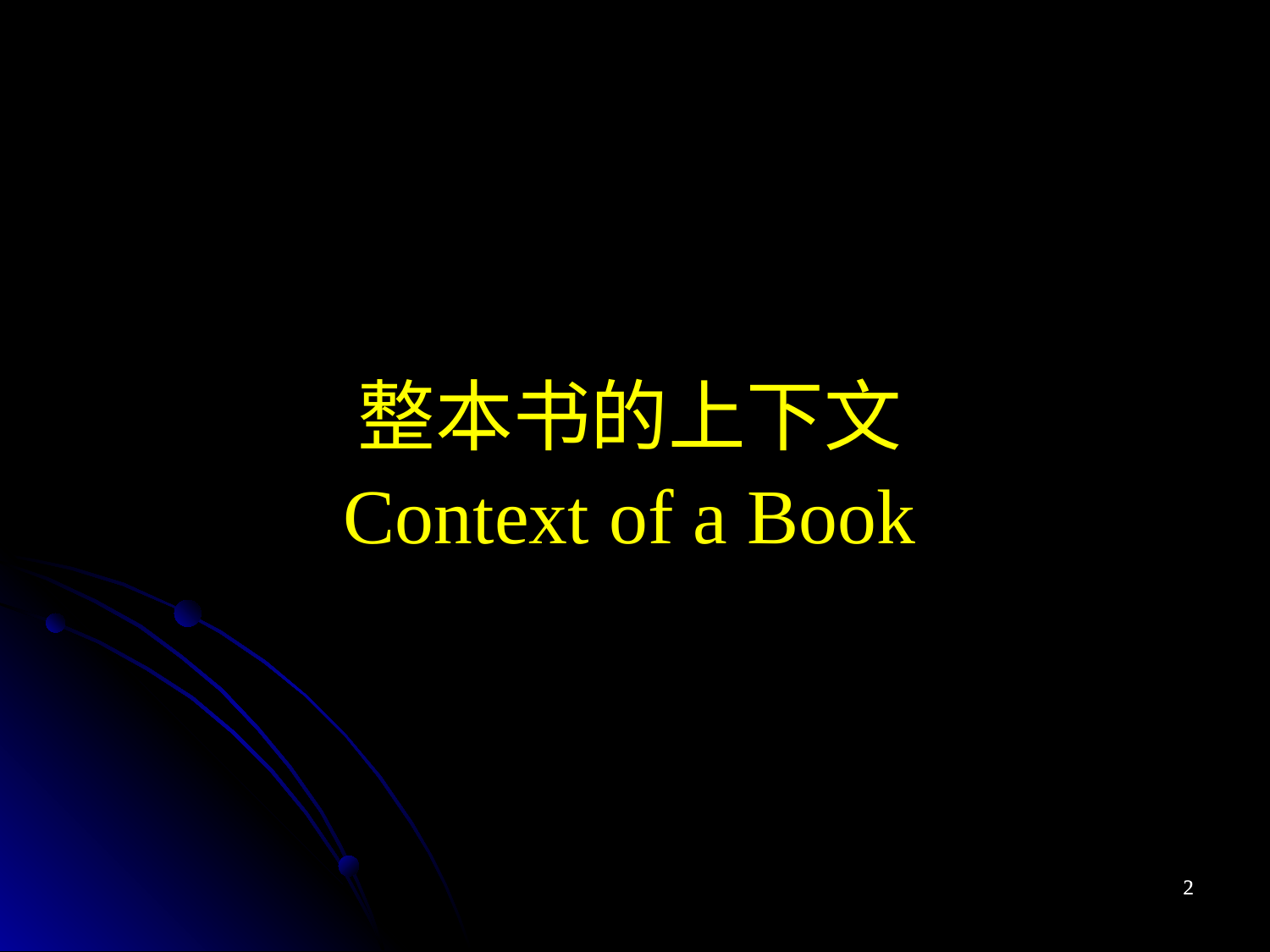

整本书的上下文
Context of a Book
2
2